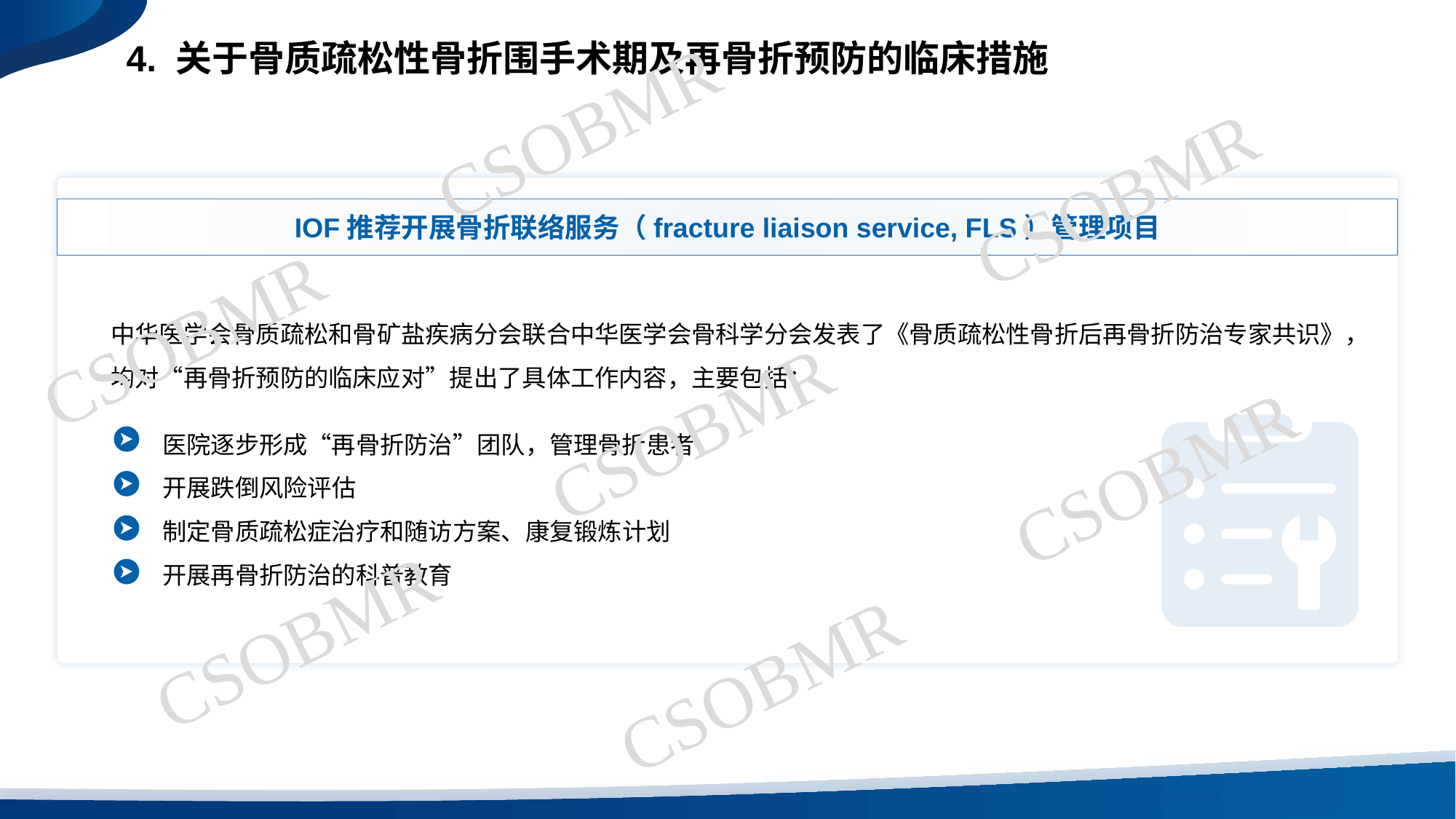

4. 关于骨质疏松性骨折围手术期及再骨折预防的临床措施
CSOBMR
CSOBMR

IOF推荐开展骨折联络服务（fracture liaison service, FLS）管理项目
CSOBMR
中华医学会骨质疏松和骨矿盐疾病分会联合中华医学会骨科学分会发表了《骨质疏松性骨折后再骨折防治专家共识》，均对“再骨折预防的临床应对”提出了具体工作内容，主要包括：
CSOBMR
医院逐步形成“再骨折防治”团队，管理骨折患者
开展跌倒风险评估
制定骨质疏松症治疗和随访方案、康复锻炼计划
开展再骨折防治的科普教育

CSOBMR
CSOBMR
CSOBMR